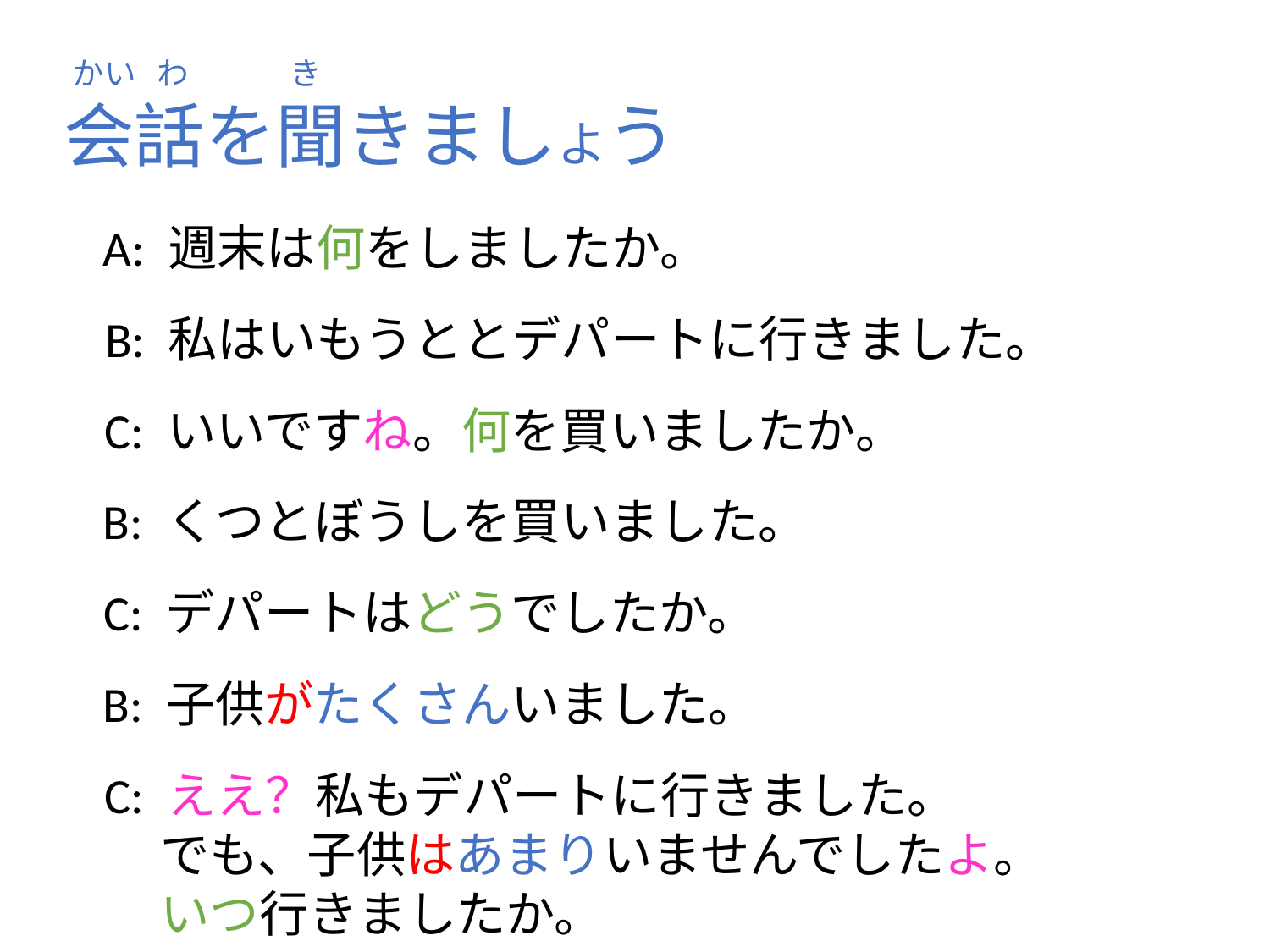

かい   わ              き
会話を聞きましよう
A: 週末は何をしましたか。
B: 私はいもうととデパートに行きました。
C: いいですね。何を買いましたか。
B: くつとぼうしを買いました。
C: デパートはどうでしたか。
B: 子供がたくさんいました。
C: ええ？私もデパートに行きました。
    でも、子供はあまりいませんでしたよ。
    いつ行きましたか。